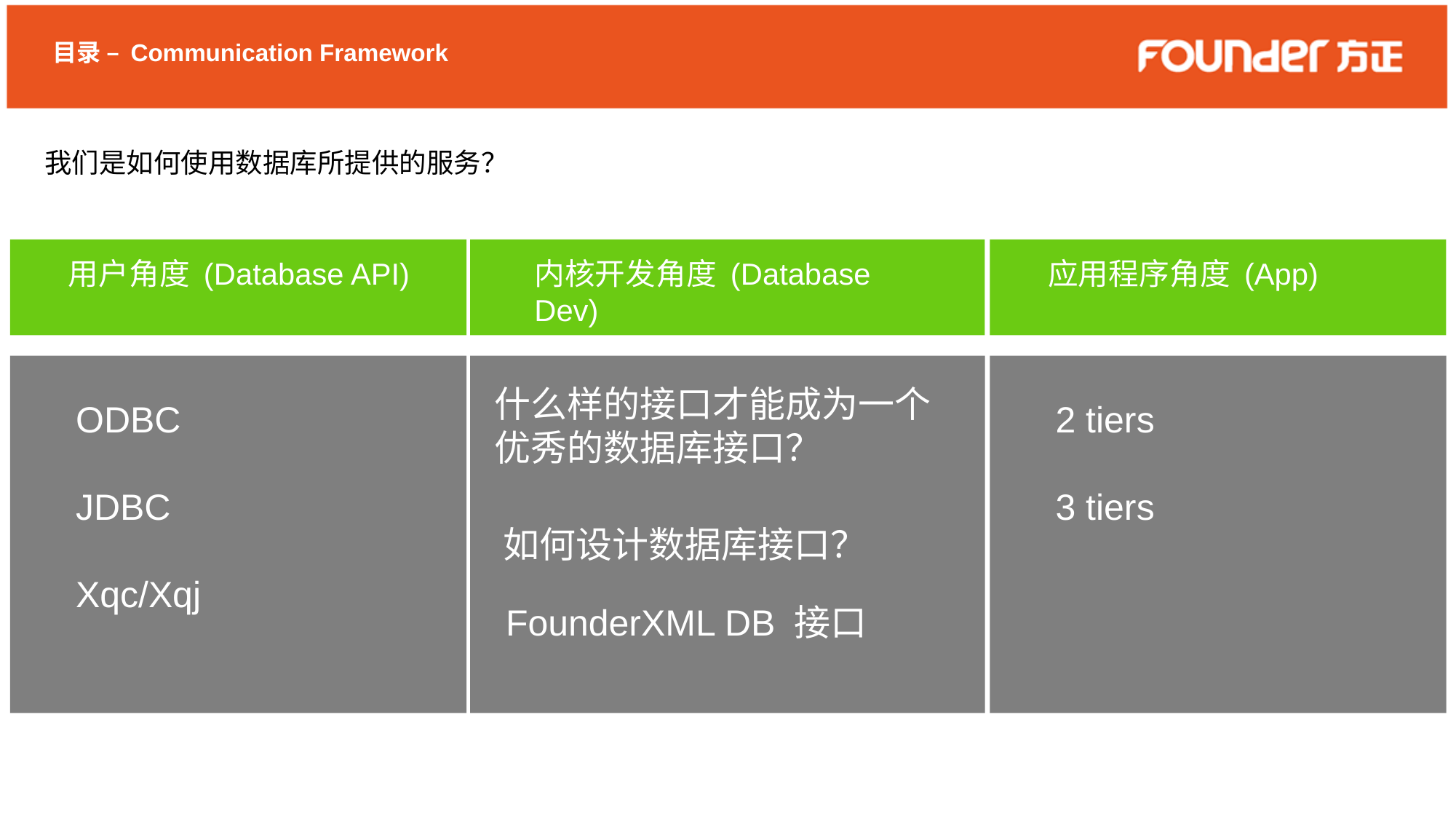

目录 – Communication Framework
我们是如何使用数据库所提供的服务？

应用程序角度 (App)

2 tiers

3 tiers

用户角度 (Database API)

ODBC

JDBC

Xqc/Xqj

内核开发角度 (Database Dev)

什么样的接口才能成为一个优秀的数据库接口？
如何设计数据库接口？
FounderXML DB 接口